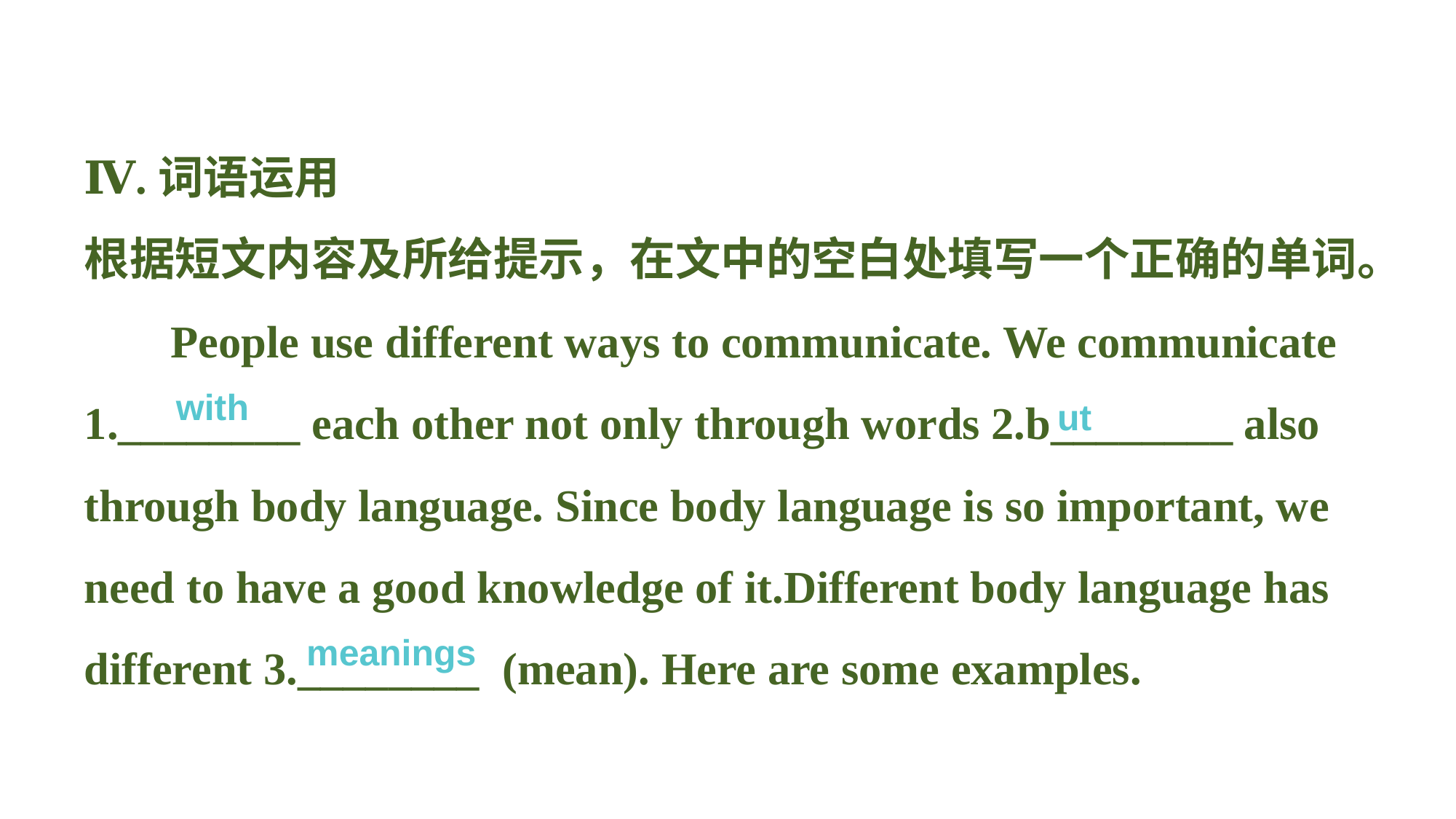

Ⅳ.词语运用
根据短文内容及所给提示，在文中的空白处填写一个正确的单词。
People use different ways to communicate. We communicate 1.________ each other not only through words 2.b________ also through body language. Since body language is so important, we need to have a good knowledge of it.Different body language has different 3.________  (mean). Here are some examples.
with
 ut
meanings